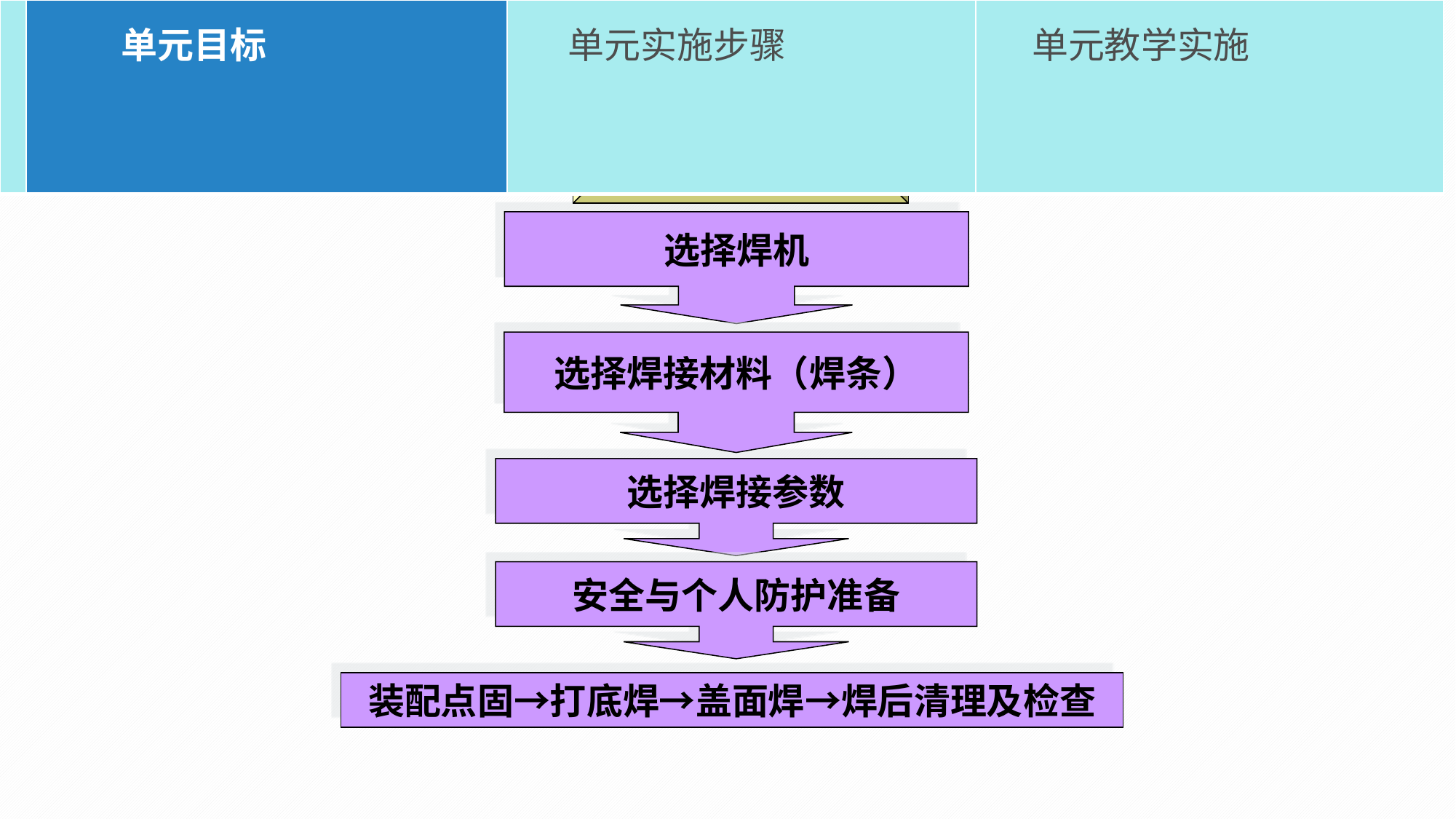

|  | 单元目标 | 单元实施步骤 | 单元教学实施 |
| --- | --- | --- | --- |
制定实施计划
选择焊机
选择焊接材料（焊条）
选择焊接参数
安全与个人防护准备
装配点固→打底焊→盖面焊→焊后清理及检查